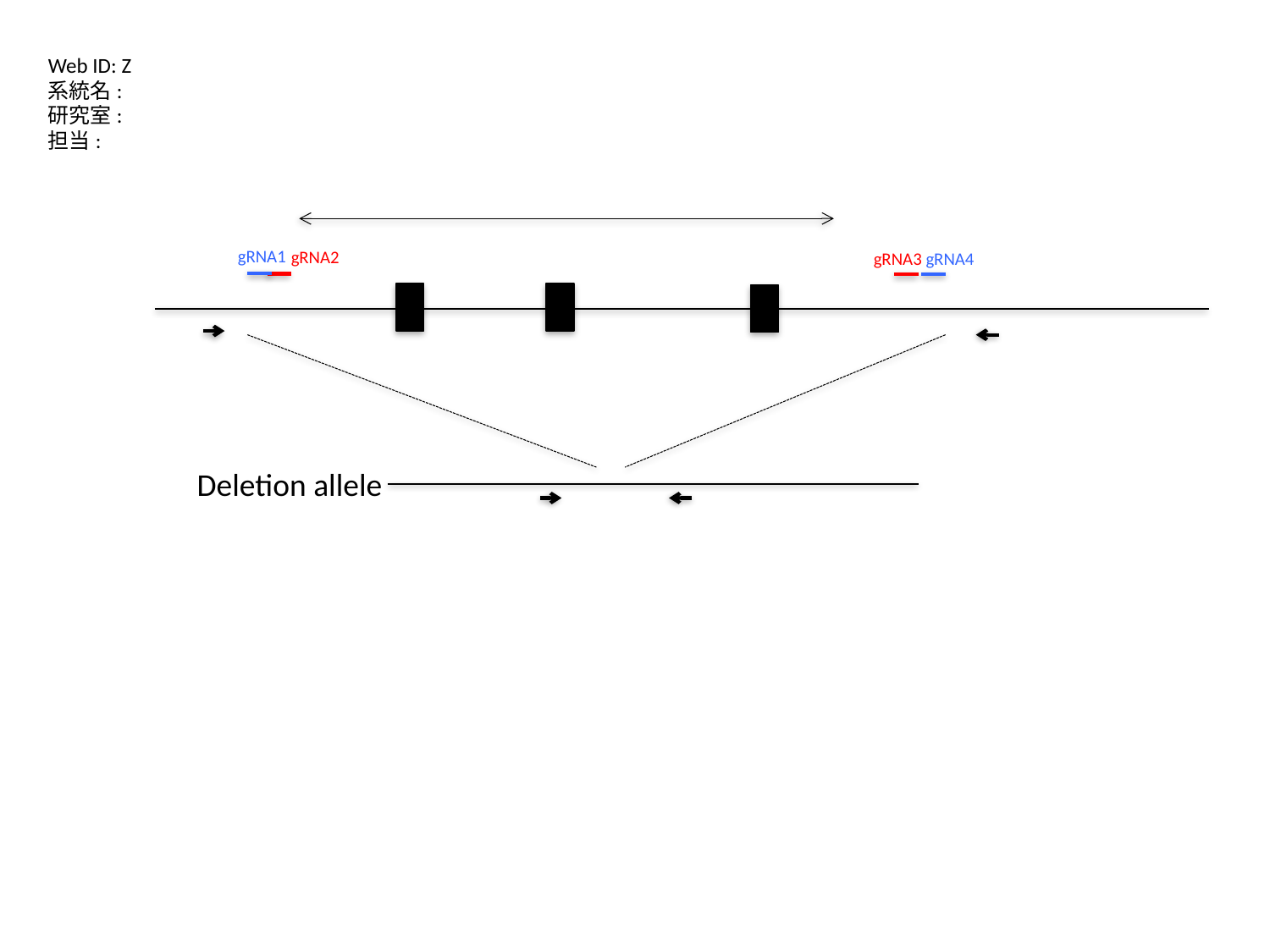

Web ID: Z
系統名:
研究室:
担当:
gRNA1
gRNA2
gRNA4
gRNA3

Deletion allele